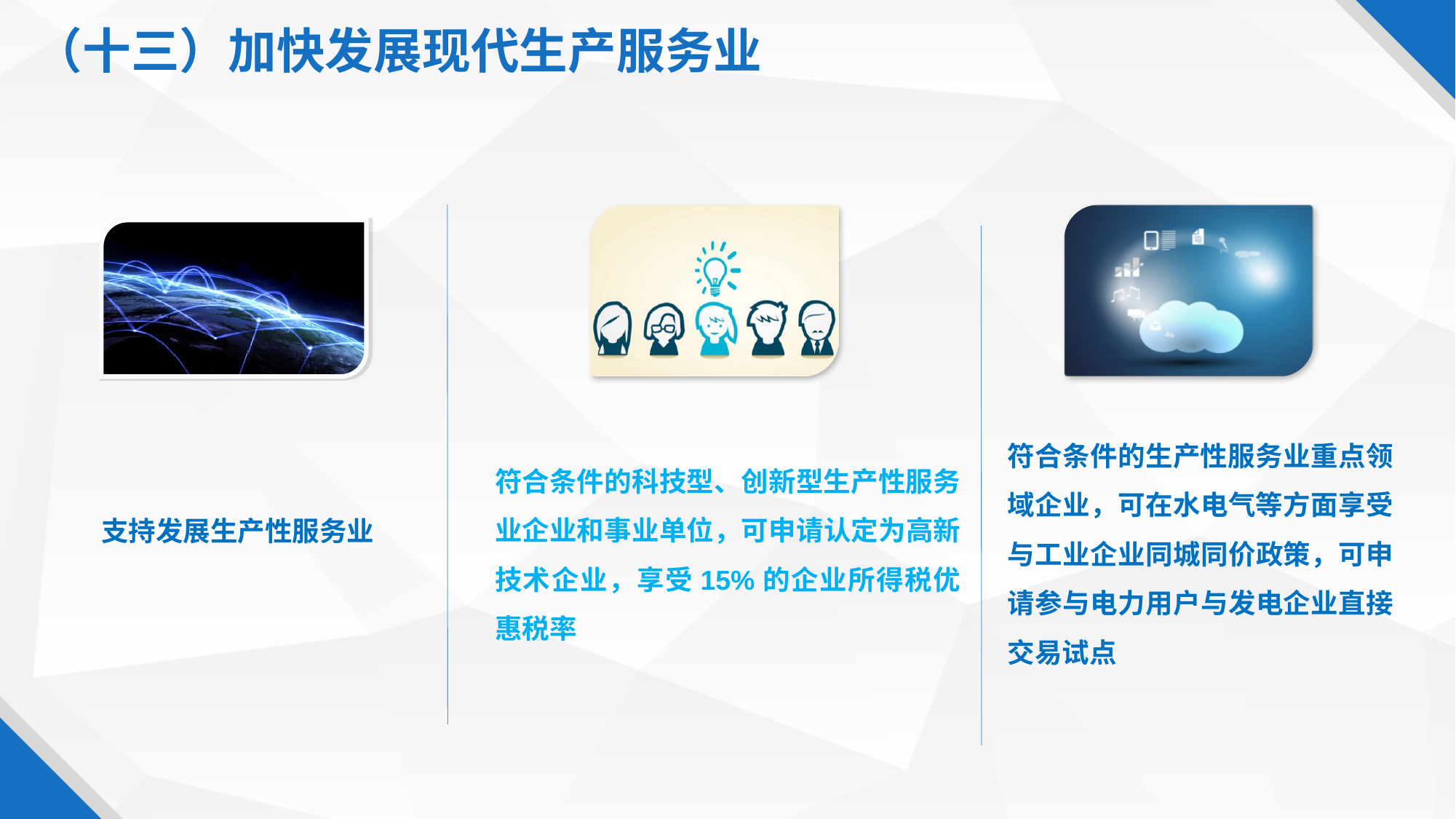

（十三）加快发展现代生产服务业

符合条件的生产性服务业重点领域企业，可在水电气等方面享受与工业企业同城同价政策，可申请参与电力用户与发电企业直接交易试点
符合条件的科技型、创新型生产性服务业企业和事业单位，可申请认定为高新技术企业，享受15%的企业所得税优惠税率
支持发展生产性服务业